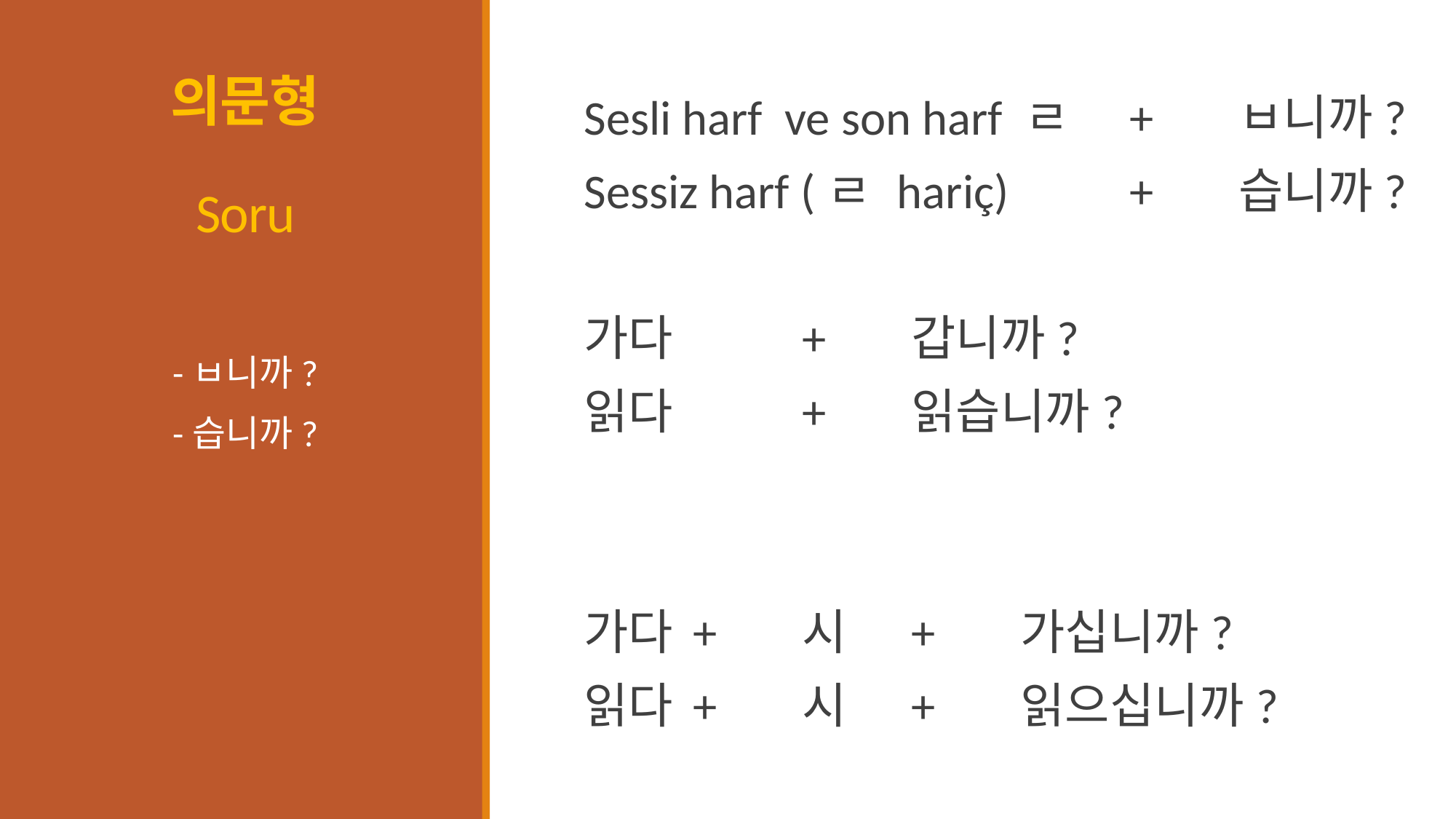

# 의문형 Soru
Sesli harf  ve son harf ㄹ	+ 	ㅂ니까?
Sessiz harf (ㄹ hariç) 		+	습니까?

가다		+	갑니까?
읽다		+	읽습니까?

가다	+	시	+	가십니까?
읽다	+	시	+	읽으십니까?
-ㅂ니까?
-습니까?